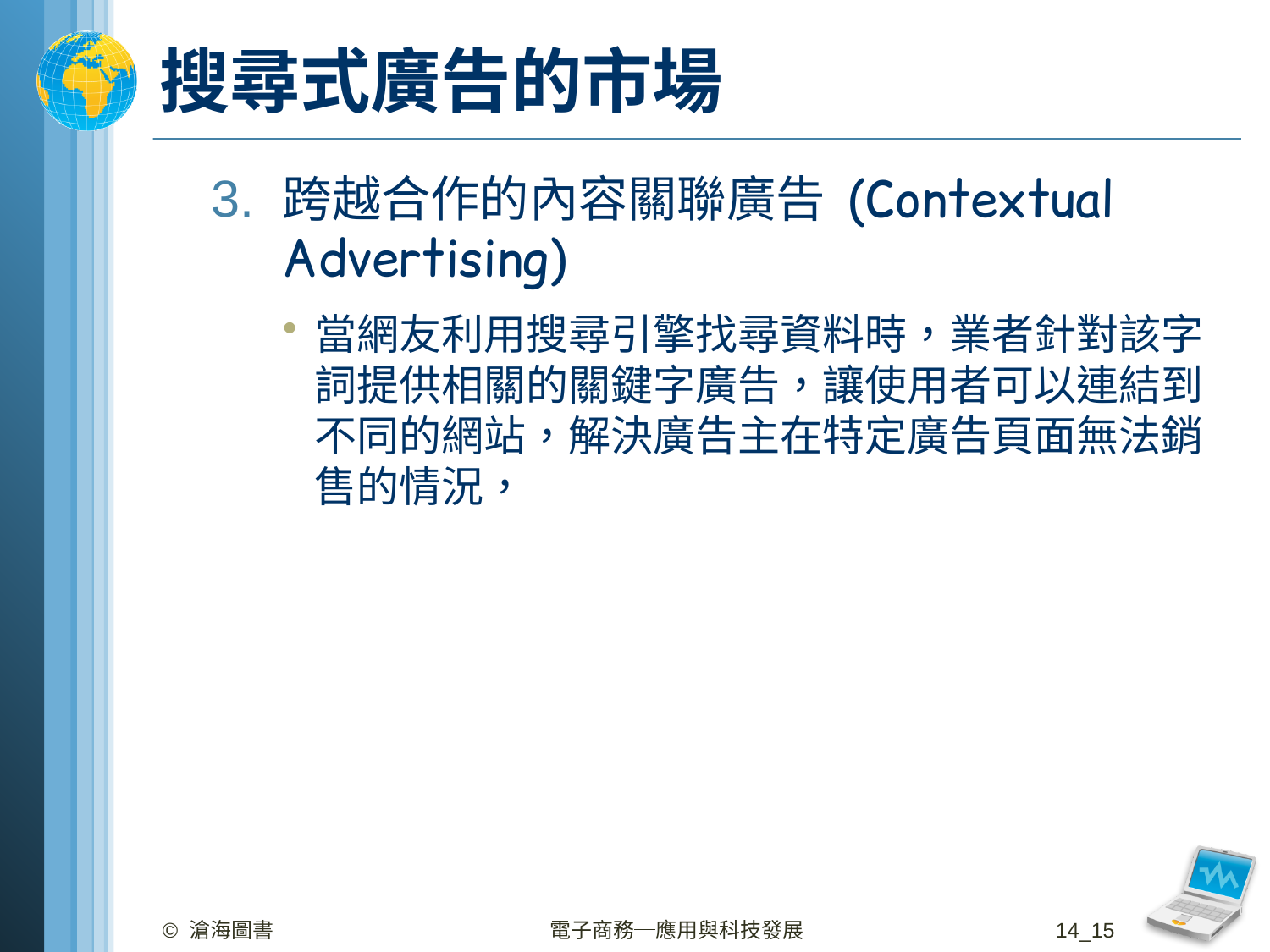

# 搜尋式廣告的市場
跨越合作的內容關聯廣告 (Contextual Advertising)
當網友利用搜尋引擎找尋資料時，業者針對該字詞提供相關的關鍵字廣告，讓使用者可以連結到不同的網站，解決廣告主在特定廣告頁面無法銷售的情況，
© 滄海圖書
電子商務─應用與科技發展
14_15